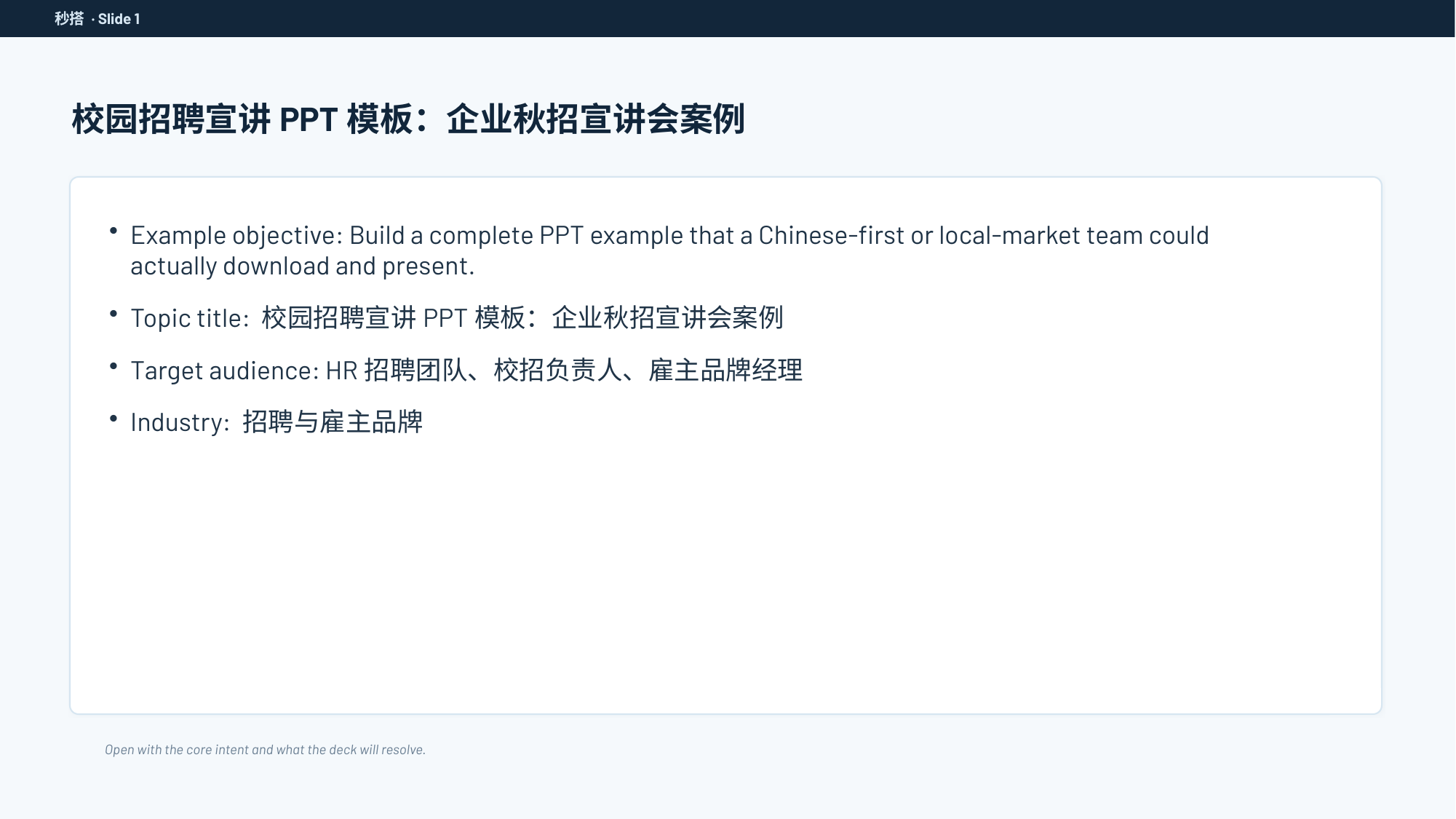

秒搭 · Slide 1
校园招聘宣讲PPT模板：企业秋招宣讲会案例

Example objective: Build a complete PPT example that a Chinese-first or local-market team could actually download and present.
Topic title: 校园招聘宣讲PPT模板：企业秋招宣讲会案例
Target audience: HR招聘团队、校招负责人、雇主品牌经理
Industry: 招聘与雇主品牌
Open with the core intent and what the deck will resolve.